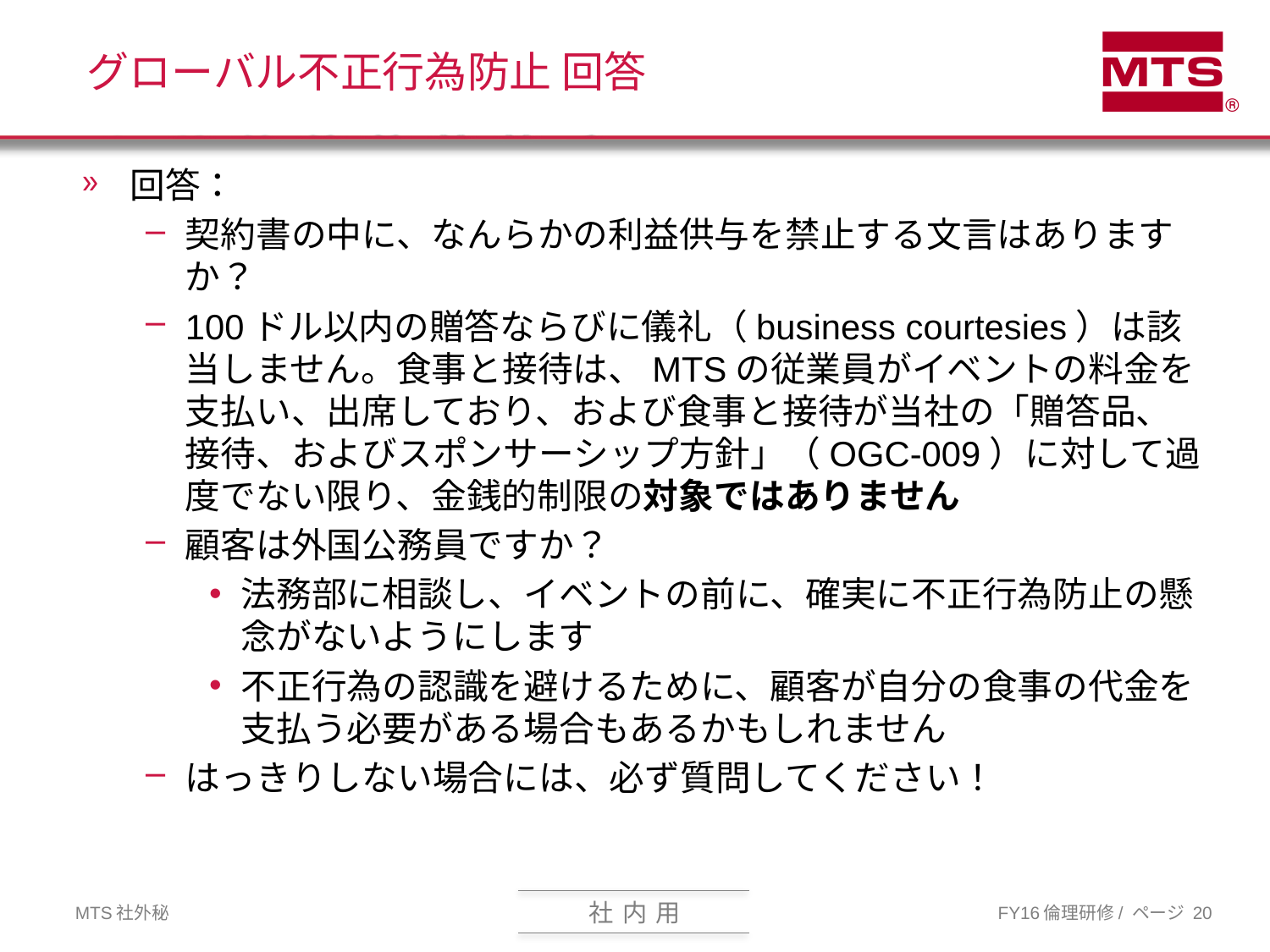

# グローバル不正行為防止 回答
回答：
契約書の中に、なんらかの利益供与を禁止する文言はありますか？
100ドル以内の贈答ならびに儀礼（business courtesies）は該当しません。食事と接待は、MTSの従業員がイベントの料金を支払い、出席しており、および食事と接待が当社の「贈答品、接待、およびスポンサーシップ方針」（OGC-009）に対して過度でない限り、金銭的制限の対象ではありません
顧客は外国公務員ですか？
法務部に相談し、イベントの前に、確実に不正行為防止の懸念がないようにします
不正行為の認識を避けるために、顧客が自分の食事の代金を支払う必要がある場合もあるかもしれません
はっきりしない場合には、必ず質問してください！